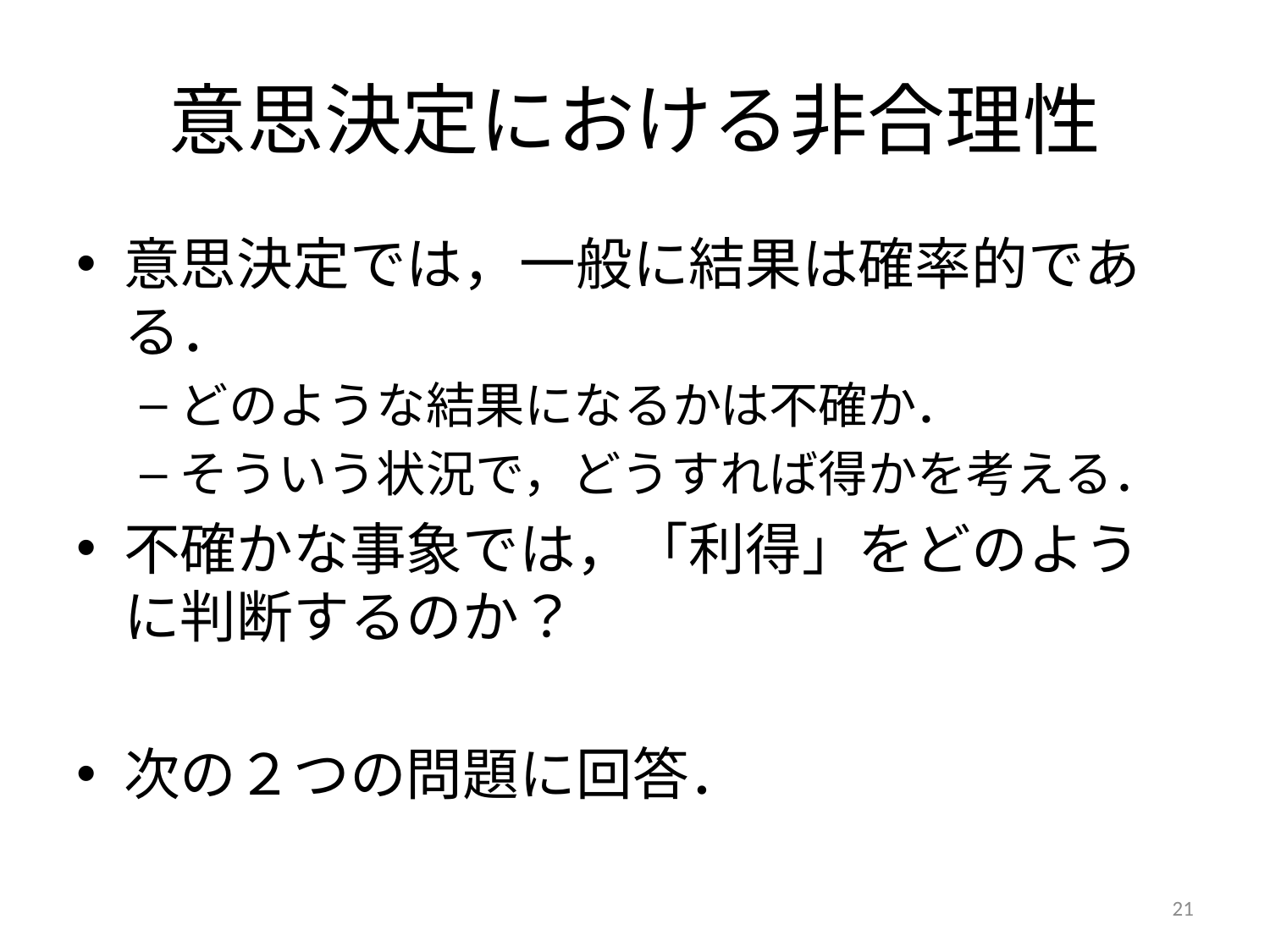

# 意思決定における非合理性
意思決定では，一般に結果は確率的である．
どのような結果になるかは不確か．
そういう状況で，どうすれば得かを考える．
不確かな事象では，「利得」をどのように判断するのか？

次の２つの問題に回答．
21